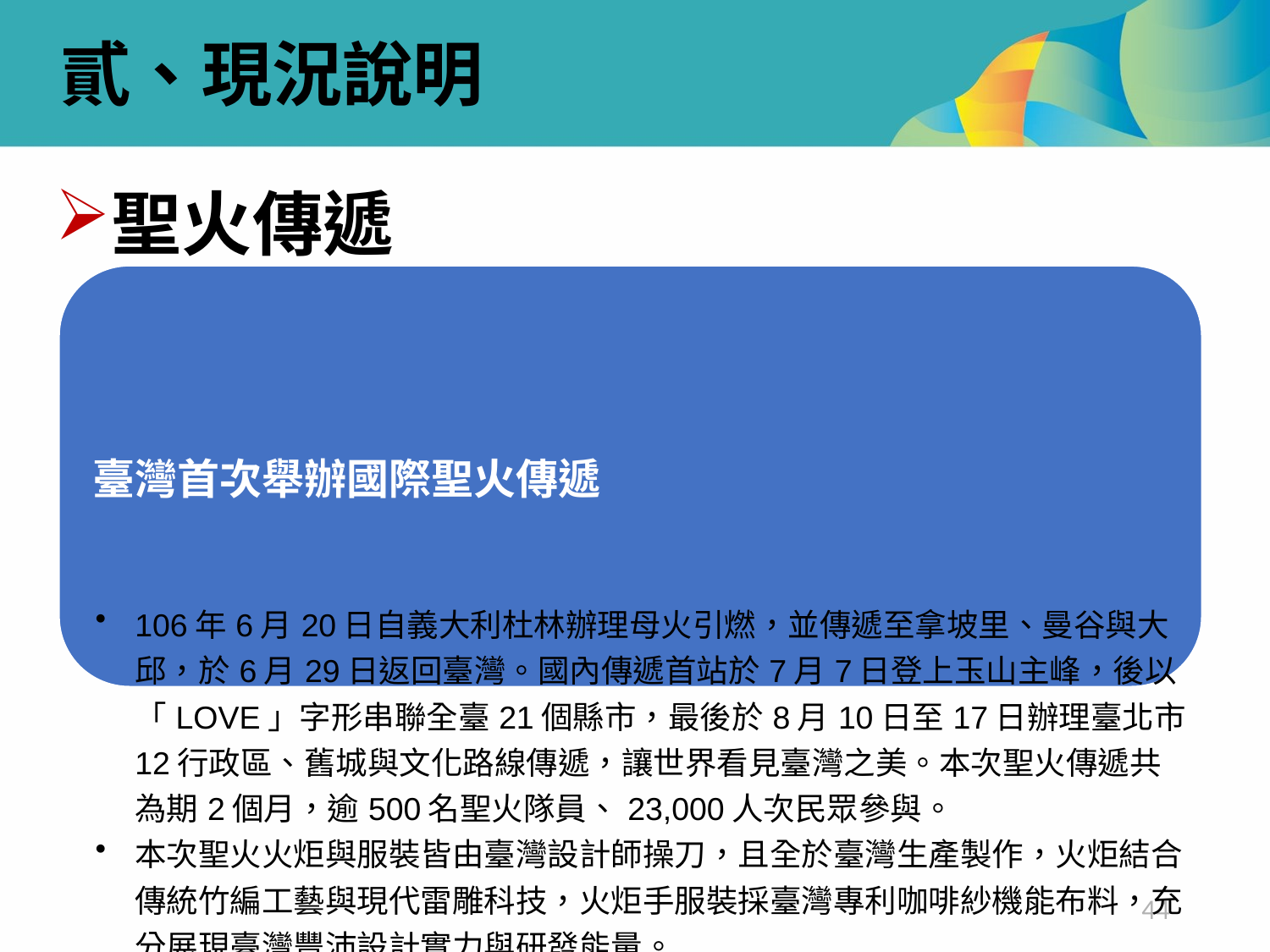

貳、現況說明
聖火傳遞
臺灣首次舉辦國際聖火傳遞
106年6月20日自義大利杜林辦理母火引燃，並傳遞至拿坡里、曼谷與大邱，於6月29日返回臺灣。國內傳遞首站於7月7日登上玉山主峰，後以「LOVE」字形串聯全臺21個縣市，最後於8月10日至17日辦理臺北市12行政區、舊城與文化路線傳遞，讓世界看見臺灣之美。本次聖火傳遞共為期2個月，逾500名聖火隊員、23,000人次民眾參與。
44